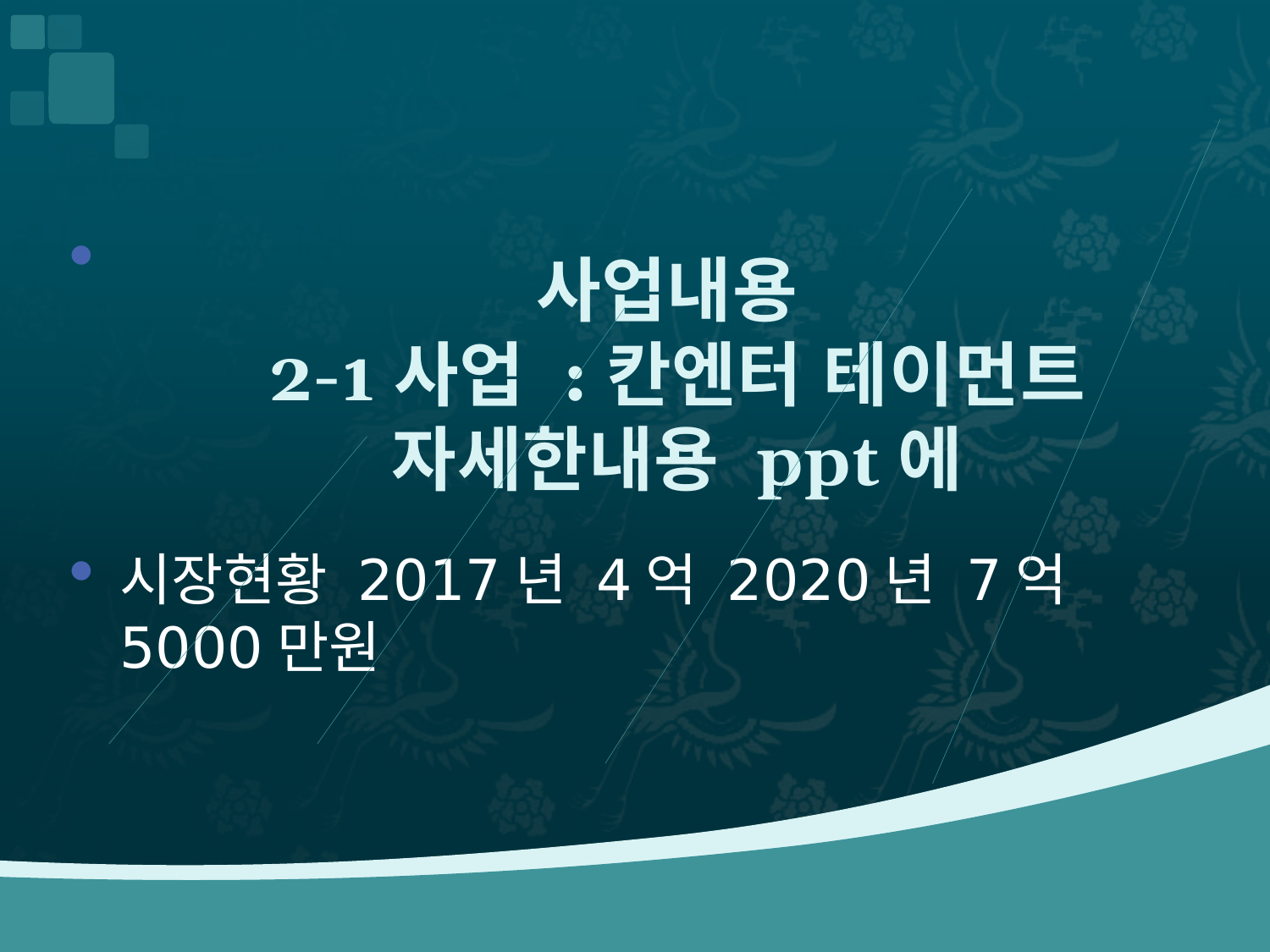

# 사업내용 2-1사업 :칸엔터 테이먼트 자세한내용 ppt에

시장현황 2017년 4억 2020년 7억5000만원